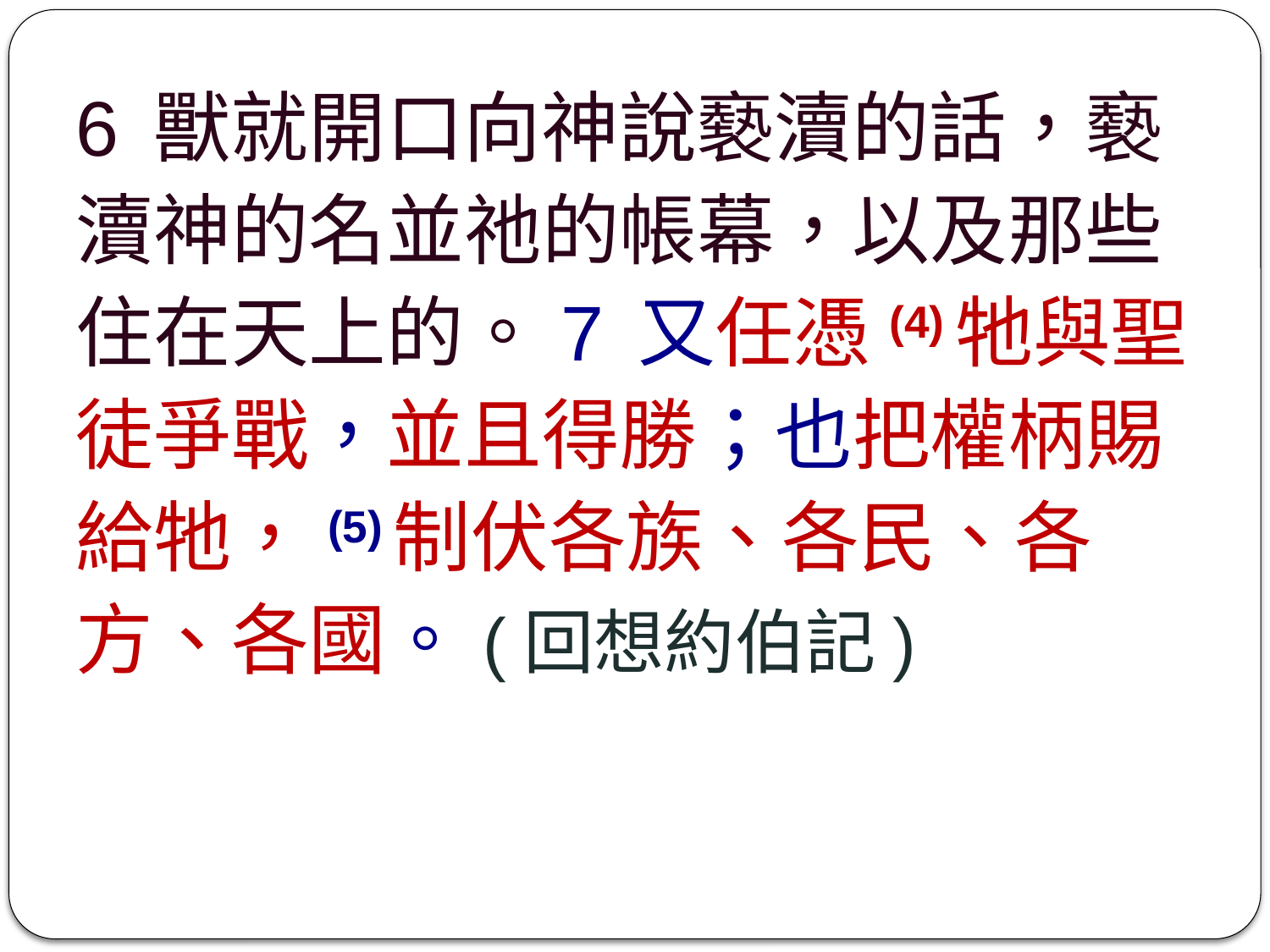

6 獸就開口向神說褻瀆的話，褻瀆神的名並祂的帳幕，以及那些住在天上的。7 又任憑(4)牠與聖徒爭戰，並且得勝；也把權柄賜給牠，(5)制伏各族、各民、各方、各國。(回想約伯記)